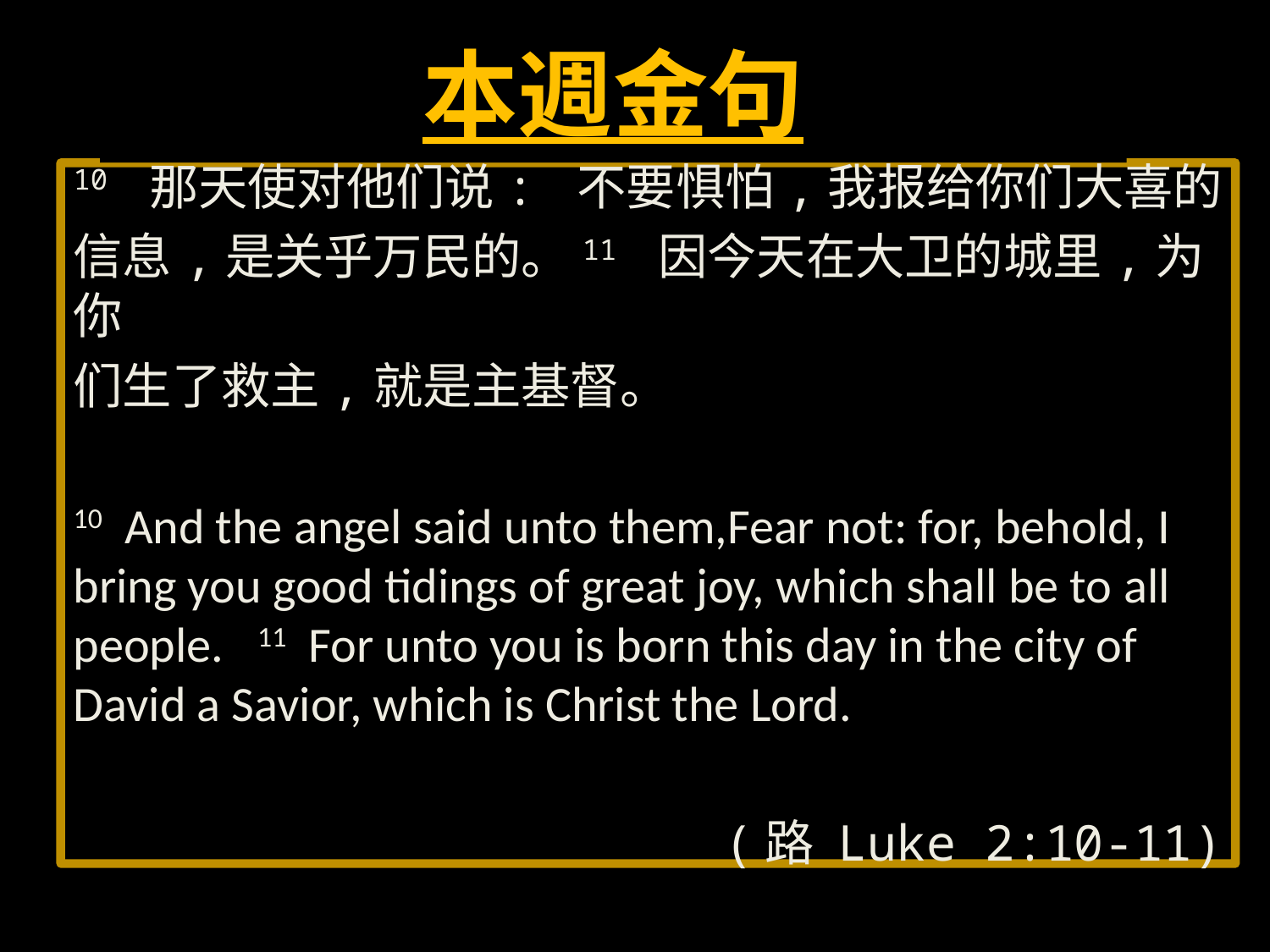

本週金句
10 那天使对他们说: 不要惧怕,我报给你们大喜的
信息,是关乎万民的。11 因今天在大卫的城里,为你
们生了救主,就是主基督。

10  And the angel said unto them,Fear not: for, behold, I bring you good tidings of great joy, which shall be to all people.   11  For unto you is born this day in the city of David a Savior, which is Christ the Lord.

(路 Luke 2:10-11)